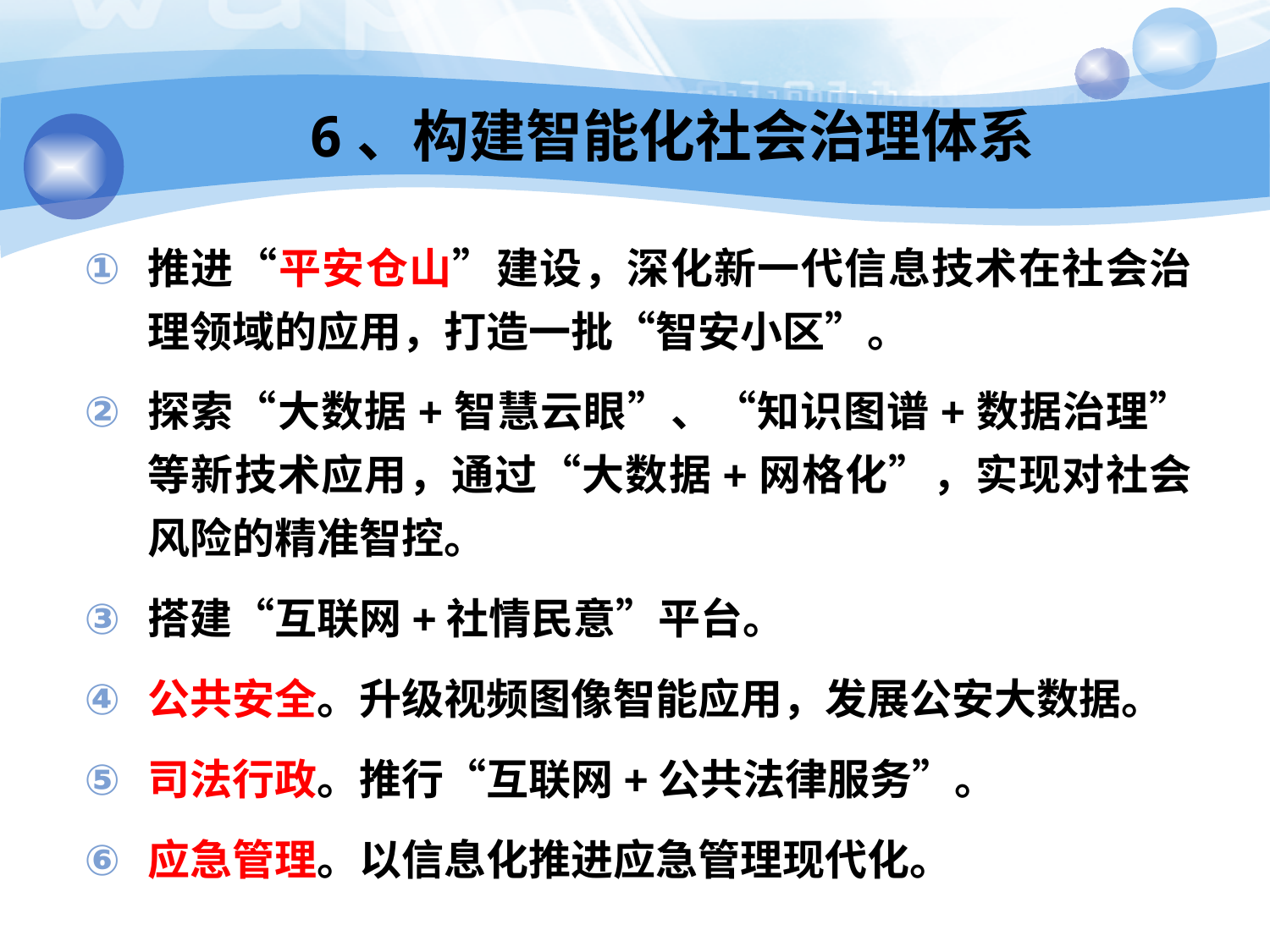

# 6、构建智能化社会治理体系
推进“平安仓山”建设，深化新一代信息技术在社会治理领域的应用，打造一批“智安小区”。
探索“大数据+智慧云眼”、“知识图谱+数据治理”等新技术应用，通过“大数据+网格化”，实现对社会风险的精准智控。
搭建“互联网+社情民意”平台。
公共安全。升级视频图像智能应用，发展公安大数据。
司法行政。推行“互联网+公共法律服务”。
应急管理。以信息化推进应急管理现代化。